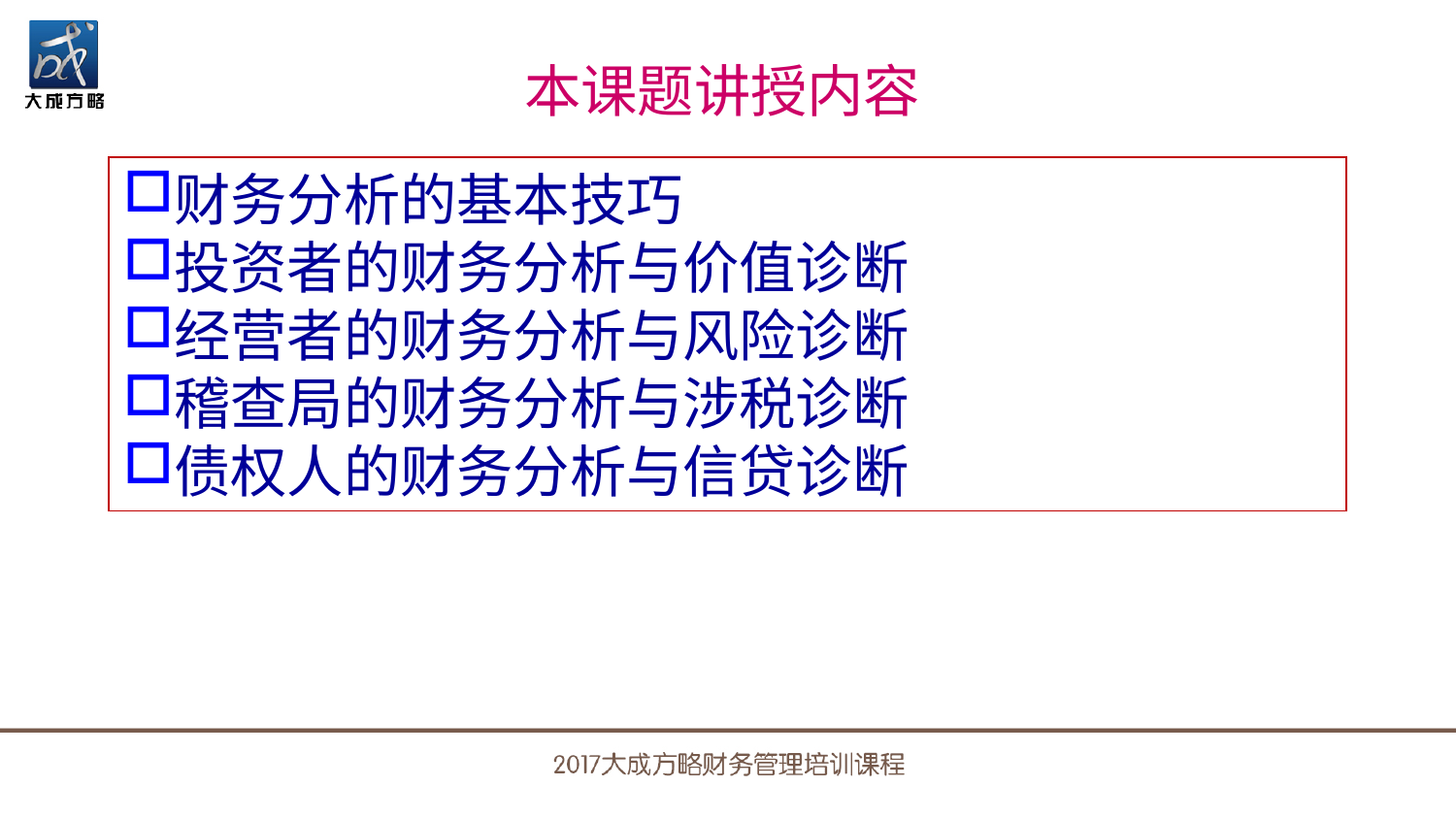

本课题讲授内容
财务分析的基本技巧
投资者的财务分析与价值诊断
经营者的财务分析与风险诊断
稽查局的财务分析与涉税诊断
债权人的财务分析与信贷诊断